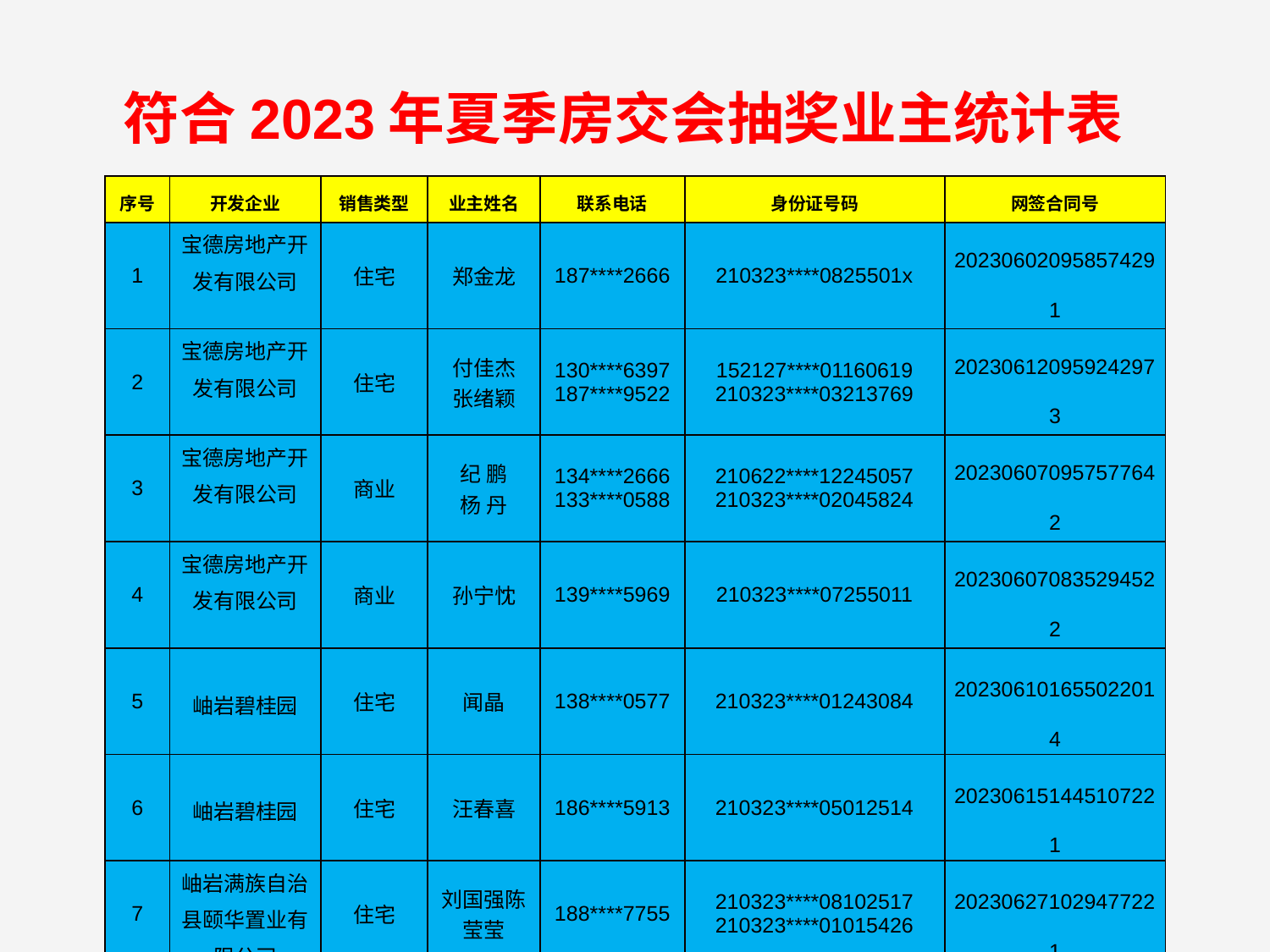

符合2023年夏季房交会抽奖业主统计表
| 序号 | 开发企业 | 销售类型 | 业主姓名 | 联系电话 | 身份证号码 | 网签合同号 |
| --- | --- | --- | --- | --- | --- | --- |
| 1 | 宝德房地产开发有限公司 | 住宅 | 郑金龙 | 187\*\*\*\*2666 | 210323\*\*\*\*0825501x | 202306020958574291 |
| 2 | 宝德房地产开发有限公司 | 住宅 | 付佳杰 张绪颖 | 130\*\*\*\*6397187\*\*\*\*9522 | 152127\*\*\*\*01160619 210323\*\*\*\*03213769 | 202306120959242973 |
| 3 | 宝德房地产开发有限公司 | 商业 | 纪 鹏 杨 丹 | 134\*\*\*\*2666133\*\*\*\*0588 | 210622\*\*\*\*12245057 210323\*\*\*\*02045824 | 202306070957577642 |
| 4 | 宝德房地产开发有限公司 | 商业 | 孙宁忱 | 139\*\*\*\*5969 | 210323\*\*\*\*07255011 | 202306070835294522 |
| 5 | 岫岩碧桂园 | 住宅 | 闻晶 | 138\*\*\*\*0577 | 210323\*\*\*\*01243084 | 202306101655022014 |
| 6 | 岫岩碧桂园 | 住宅 | 汪春喜 | 186\*\*\*\*5913 | 210323\*\*\*\*05012514 | 202306151445107221 |
| 7 | 岫岩满族自治县颐华置业有限公司 | 住宅 | 刘国强陈莹莹 | 188\*\*\*\*7755 | 210323\*\*\*\*08102517 210323\*\*\*\*01015426 | 202306271029477221 |
| 8 | 岫岩满族自治县颐华置业有限公司 | 住宅 | 杨 平 | 139\*\*\*\*5924 | 210622\*\*\*\*1012501X | 20230603134672091 |